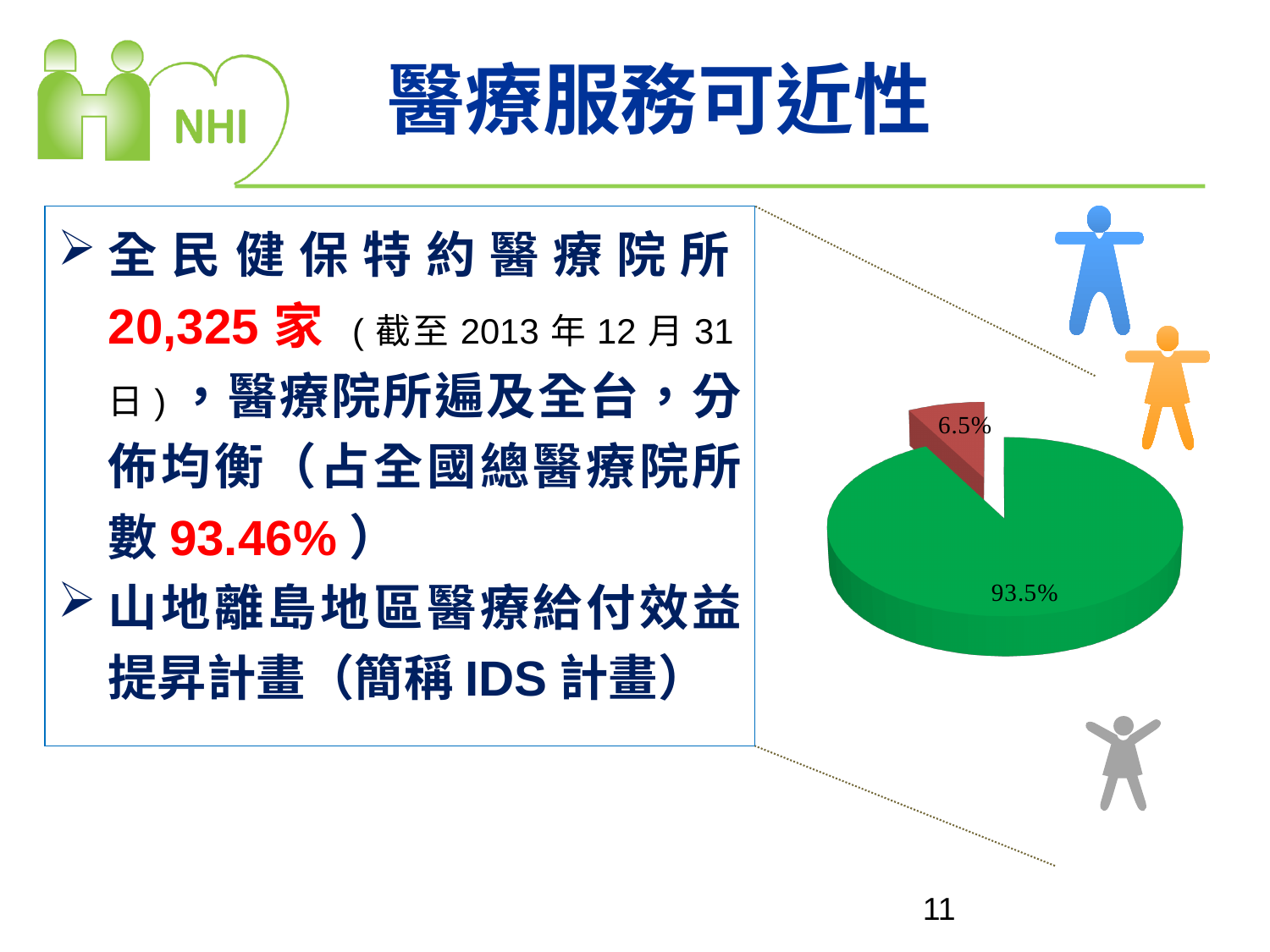

# 醫療服務可近性

全民健保特約醫療院所20,325家 (截至2013年12月31日)，醫療院所遍及全台，分佈均衡（占全國總醫療院所數93.46%）
山地離島地區醫療給付效益提昇計畫（簡稱IDS計畫）

[unsupported chart]

11